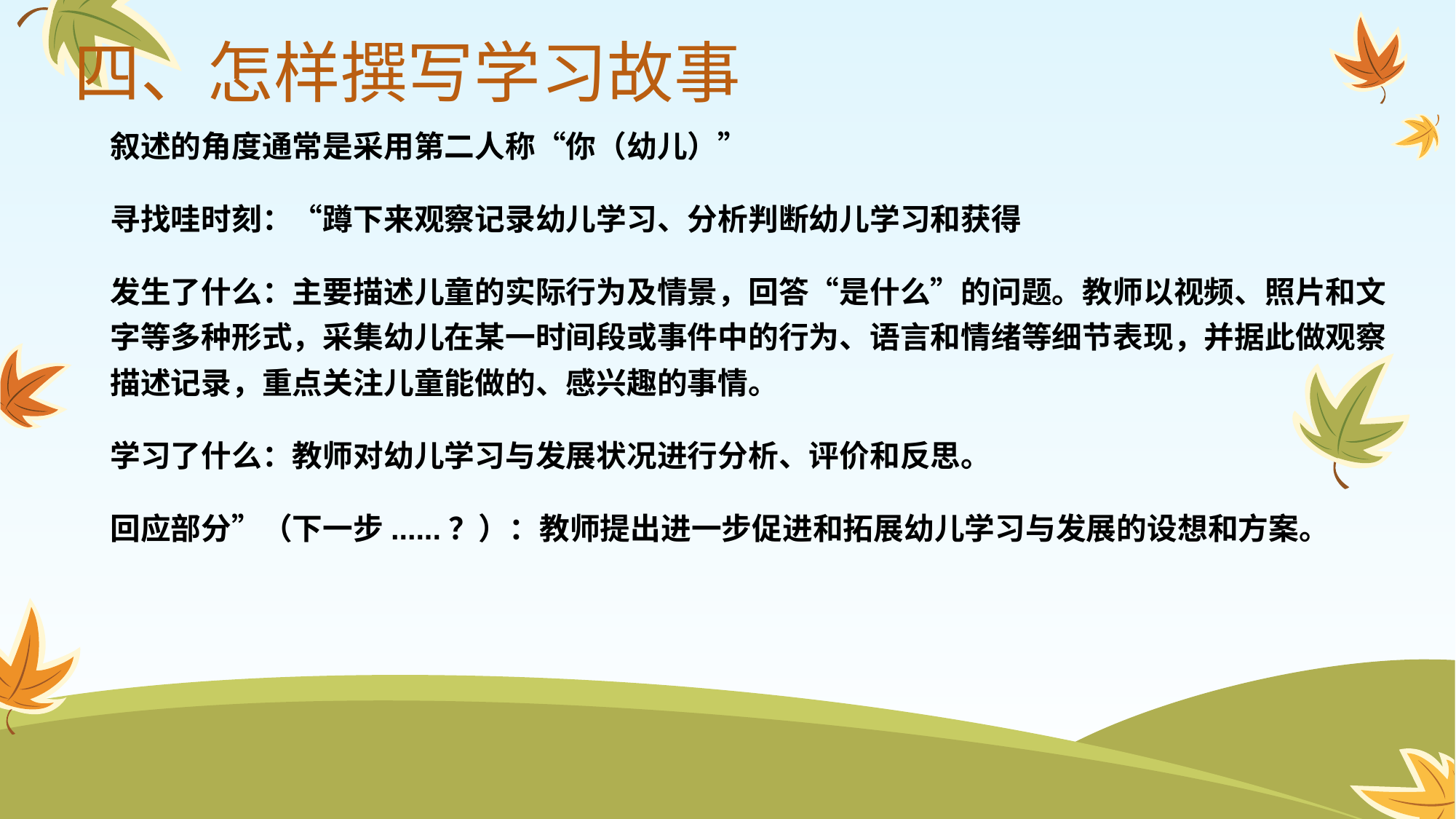

四、怎样撰写学习故事
叙述的角度通常是采用第二人称“你（幼儿）”
寻找哇时刻：“蹲下来观察记录幼儿学习、分析判断幼儿学习和获得
发生了什么：主要描述儿童的实际行为及情景，回答“是什么”的问题。教师以视频、照片和文字等多种形式，采集幼儿在某一时间段或事件中的行为、语言和情绪等细节表现，并据此做观察描述记录，重点关注儿童能做的、感兴趣的事情。
学习了什么：教师对幼儿学习与发展状况进行分析、评价和反思。
回应部分”（下一步......？）：教师提出进一步促进和拓展幼儿学习与发展的设想和方案。